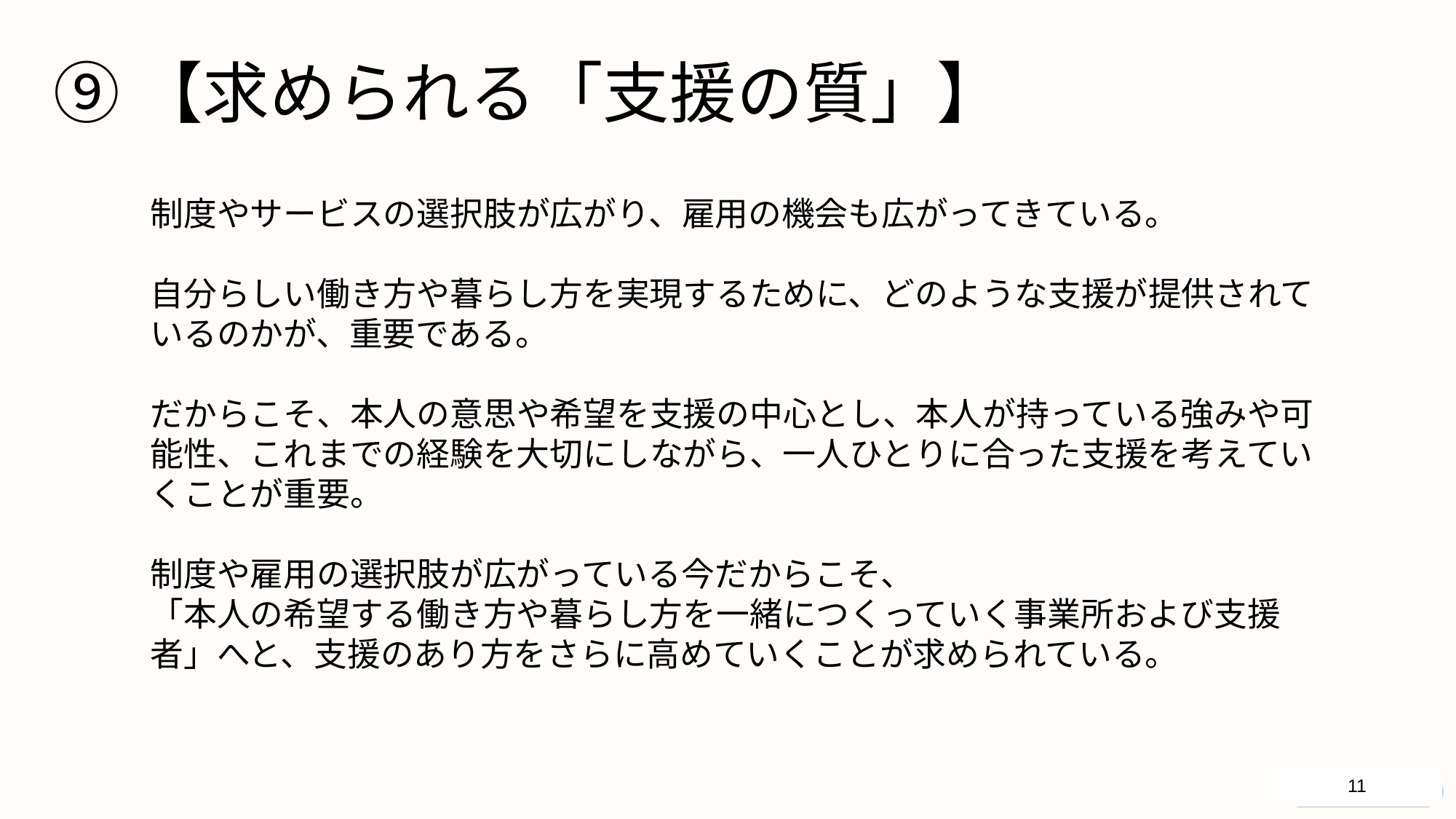

⑨【求められる「支援の質」】
制度やサービスの選択肢が広がり、雇用の機会も広がってきている。

自分らしい働き方や暮らし方を実現するために、どのような支援が提供されているのかが、重要である。

だからこそ、本人の意思や希望を支援の中心とし、本人が持っている強みや可能性、これまでの経験を大切にしながら、一人ひとりに合った支援を考えていくことが重要。

制度や雇用の選択肢が広がっている今だからこそ、
「本人の希望する働き方や暮らし方を一緒につくっていく事業所および支援者」へと、支援のあり方をさらに高めていくことが求められている。

11